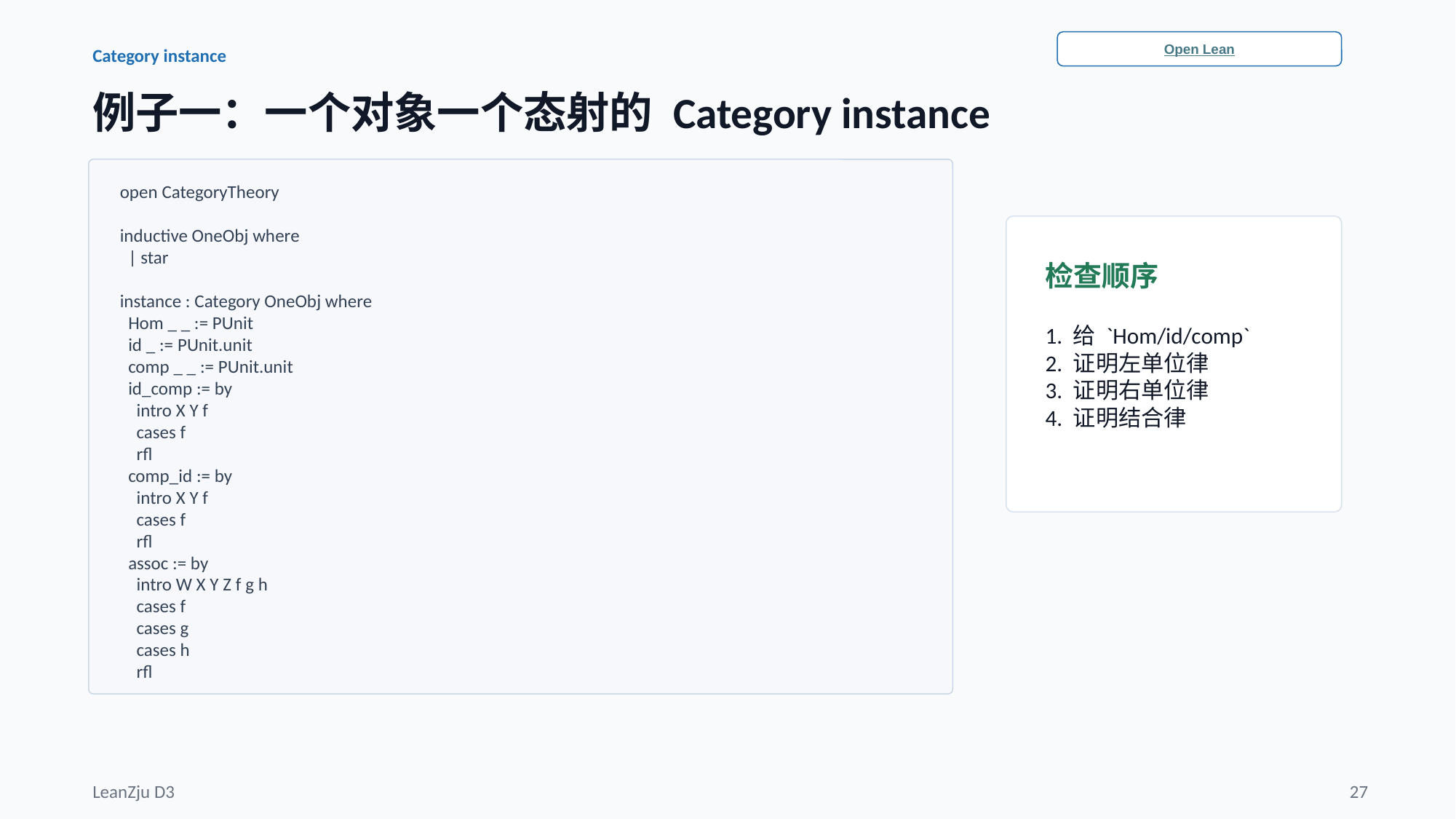

Open Lean
Category instance
例子一：一个对象一个态射的 Category instance

open CategoryTheory

inductive OneObj where
  | star

instance : Category OneObj where
  Hom _ _ := PUnit
  id _ := PUnit.unit
  comp _ _ := PUnit.unit
  id_comp := by
    intro X Y f
    cases f
    rfl
  comp_id := by
    intro X Y f
    cases f
    rfl
  assoc := by
    intro W X Y Z f g h
    cases f
    cases g
    cases h
    rfl

检查顺序
1. 给 `Hom/id/comp`
2. 证明左单位律
3. 证明右单位律
4. 证明结合律
LeanZju D3
27